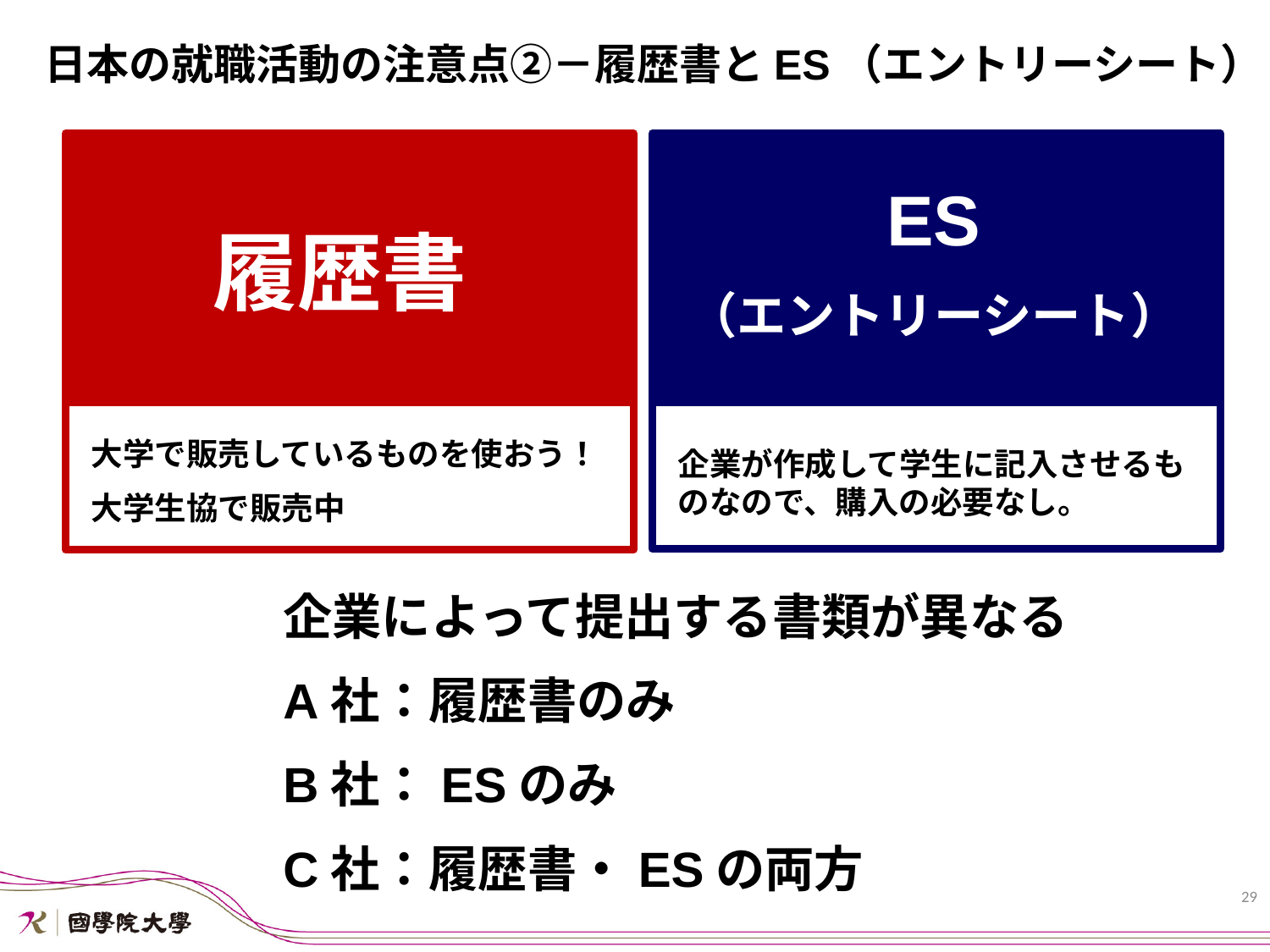

日本の就職活動の注意点②－履歴書とES（エントリーシート）

ES
（エントリーシート）
履歴書

大学で販売しているものを使おう！
大学生協で販売中
企業が作成して学生に記入させるものなので、購入の必要なし。
企業によって提出する書類が異なる
A社：履歴書のみ
B社：ESのみ
C社：履歴書・ESの両方
29